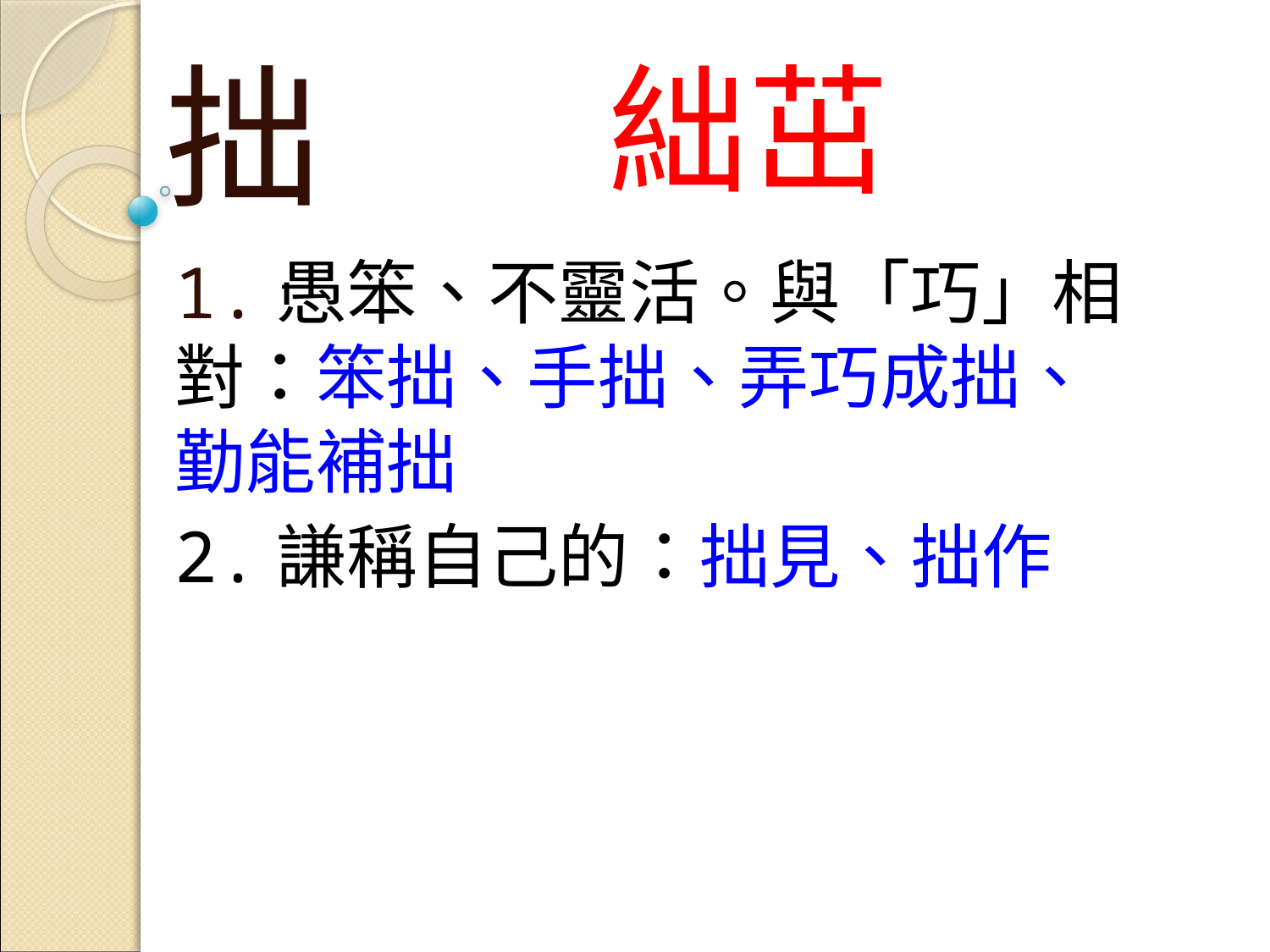

拙
# 絀茁
1.愚笨、不靈活。與「巧」相對：笨拙、手拙、弄巧成拙、勤能補拙
2.謙稱自己的：拙見、拙作